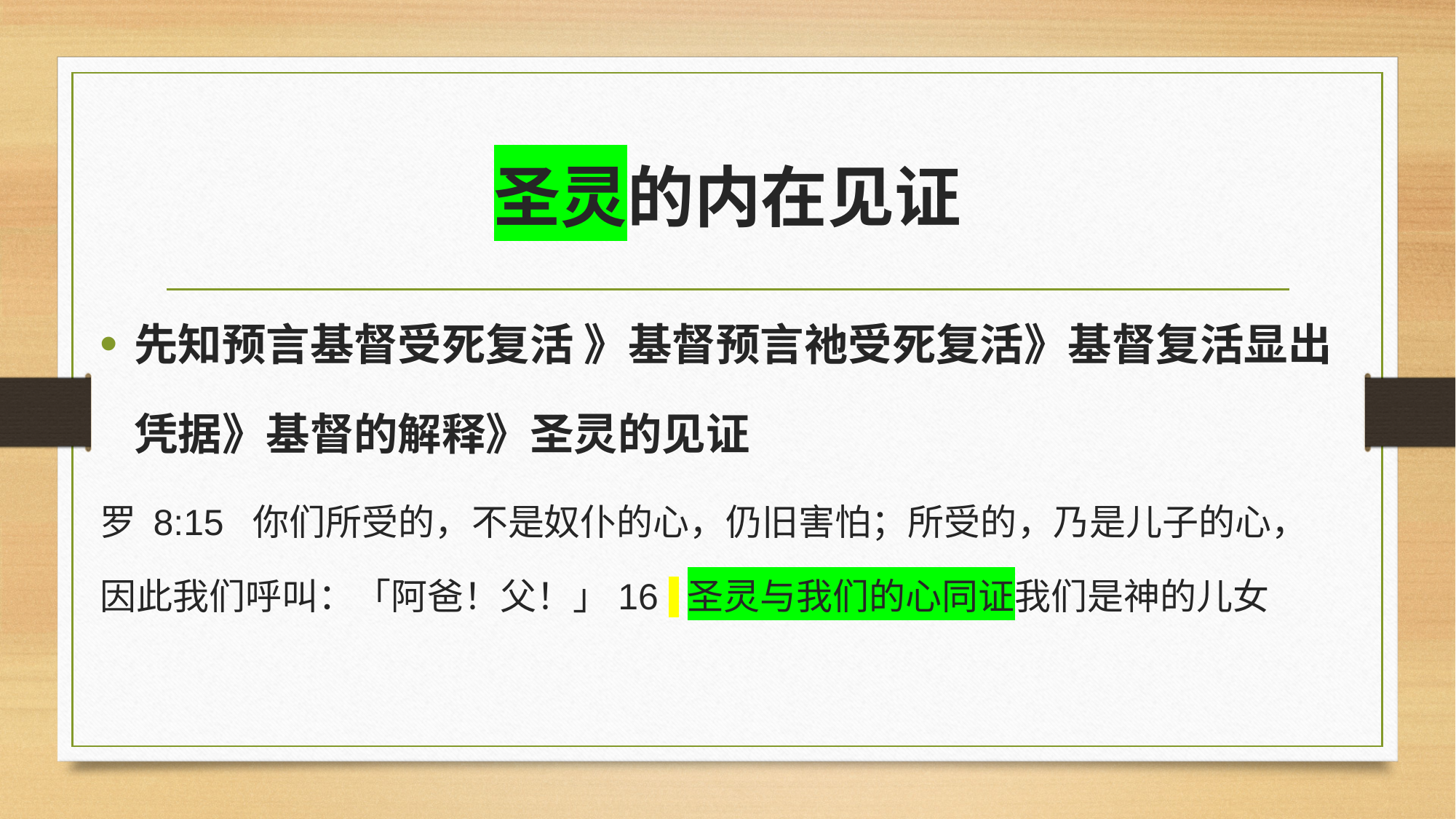

# 圣灵的内在见证
先知预言基督受死复活 》基督预言祂受死复活》基督复活显出凭据》基督的解释》圣灵的见证
罗 8:15  你们所受的，不是奴仆的心，仍旧害怕；所受的，乃是儿子的心，因此我们呼叫：「阿爸！父！」16  圣灵与我们的心同证我们是神的儿女